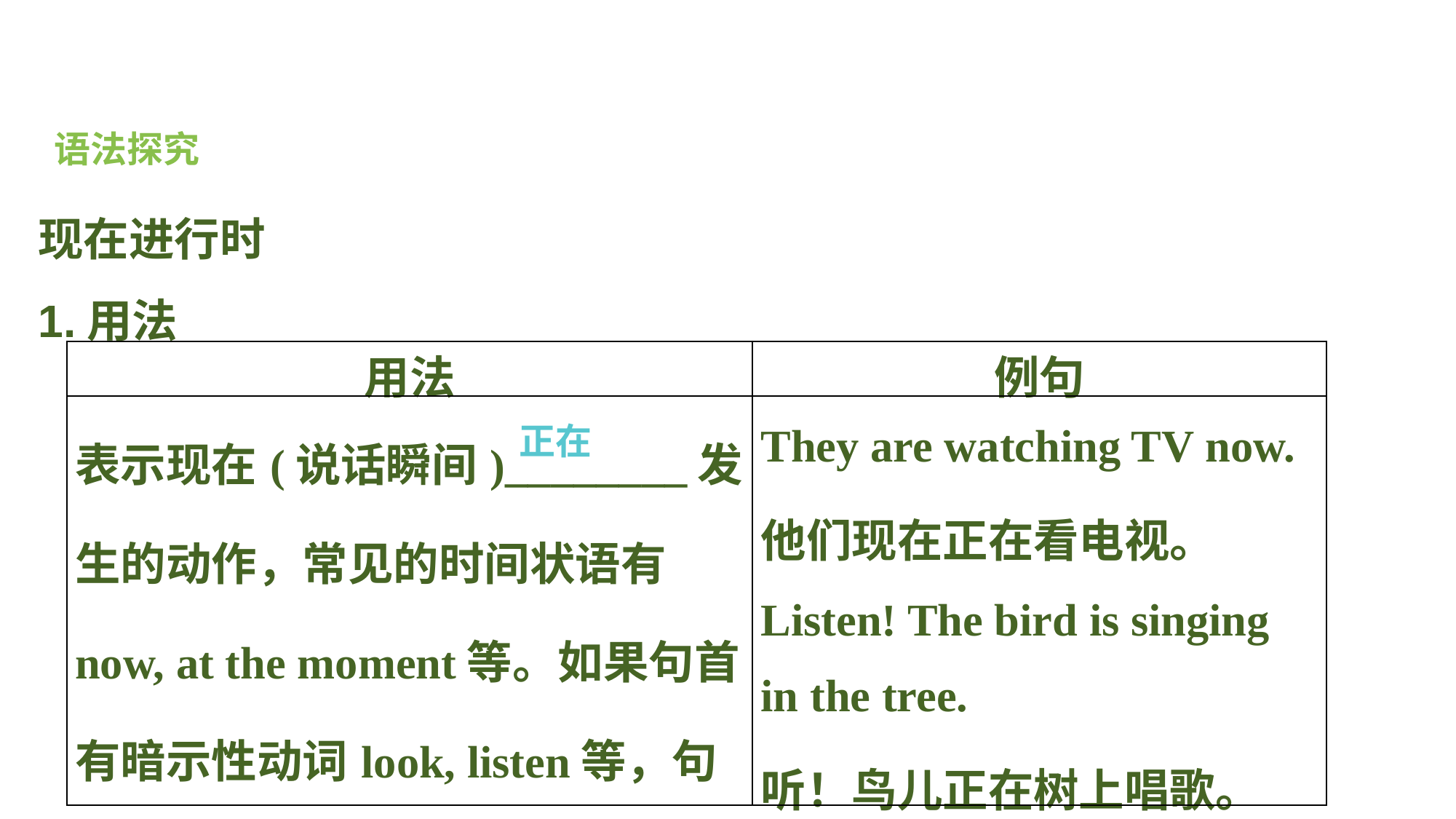

语法探究
现在进行时
1.用法

| 用法 | 例句 |
| --- | --- |
| 表示现在(说话瞬间)\_\_\_\_\_\_\_\_发生的动作，常见的时间状语有now, at the moment等。如果句首有暗示性动词look, listen等，句子也使用现在进行时。 | They are watching TV now. 他们现在正在看电视。 Listen! The bird is singing in the tree. 听！鸟儿正在树上唱歌。 |
正在